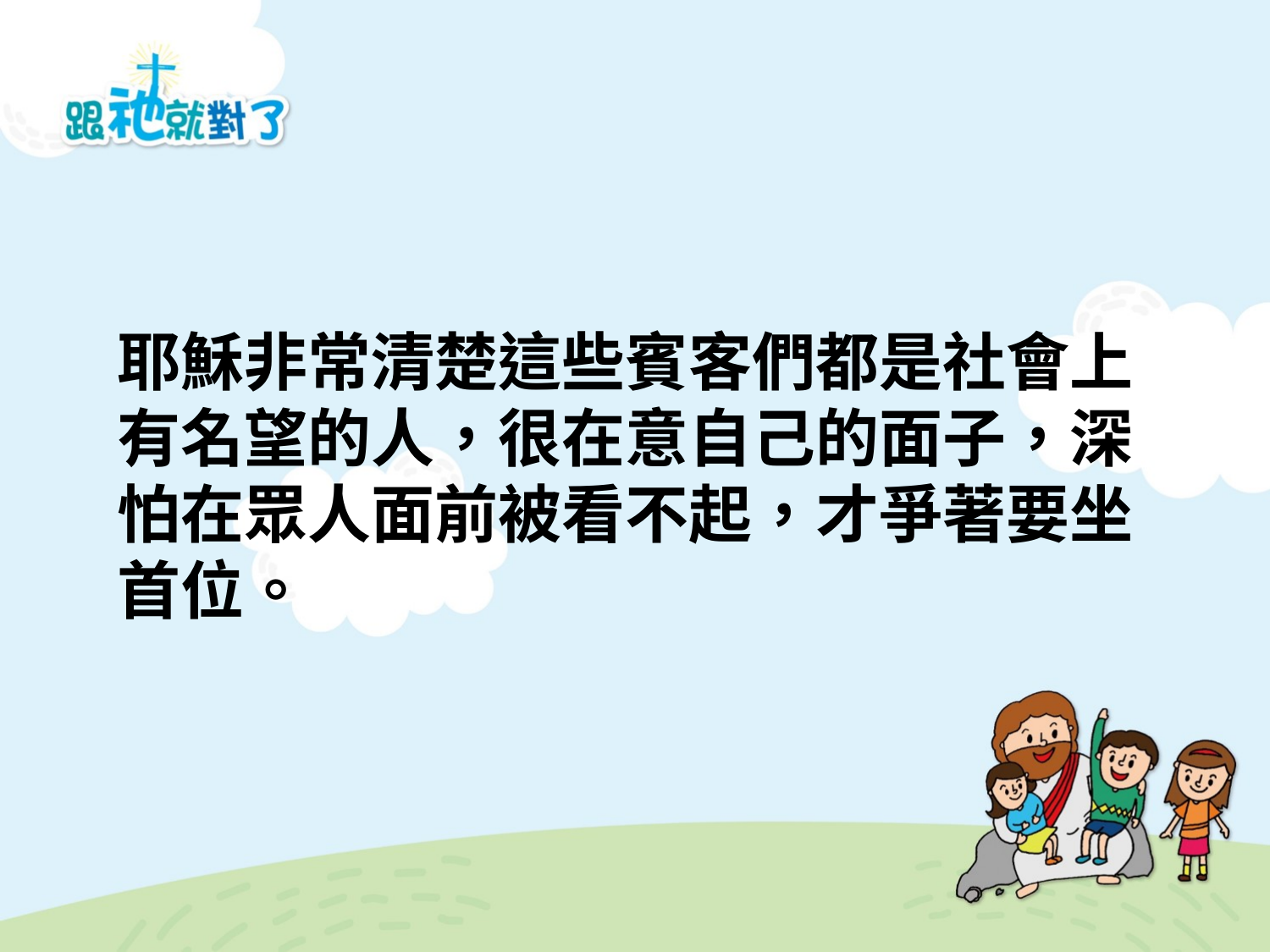

耶穌非常清楚這些賓客們都是社會上有名望的人，很在意自己的面子，深怕在眾人面前被看不起，才爭著要坐首位。